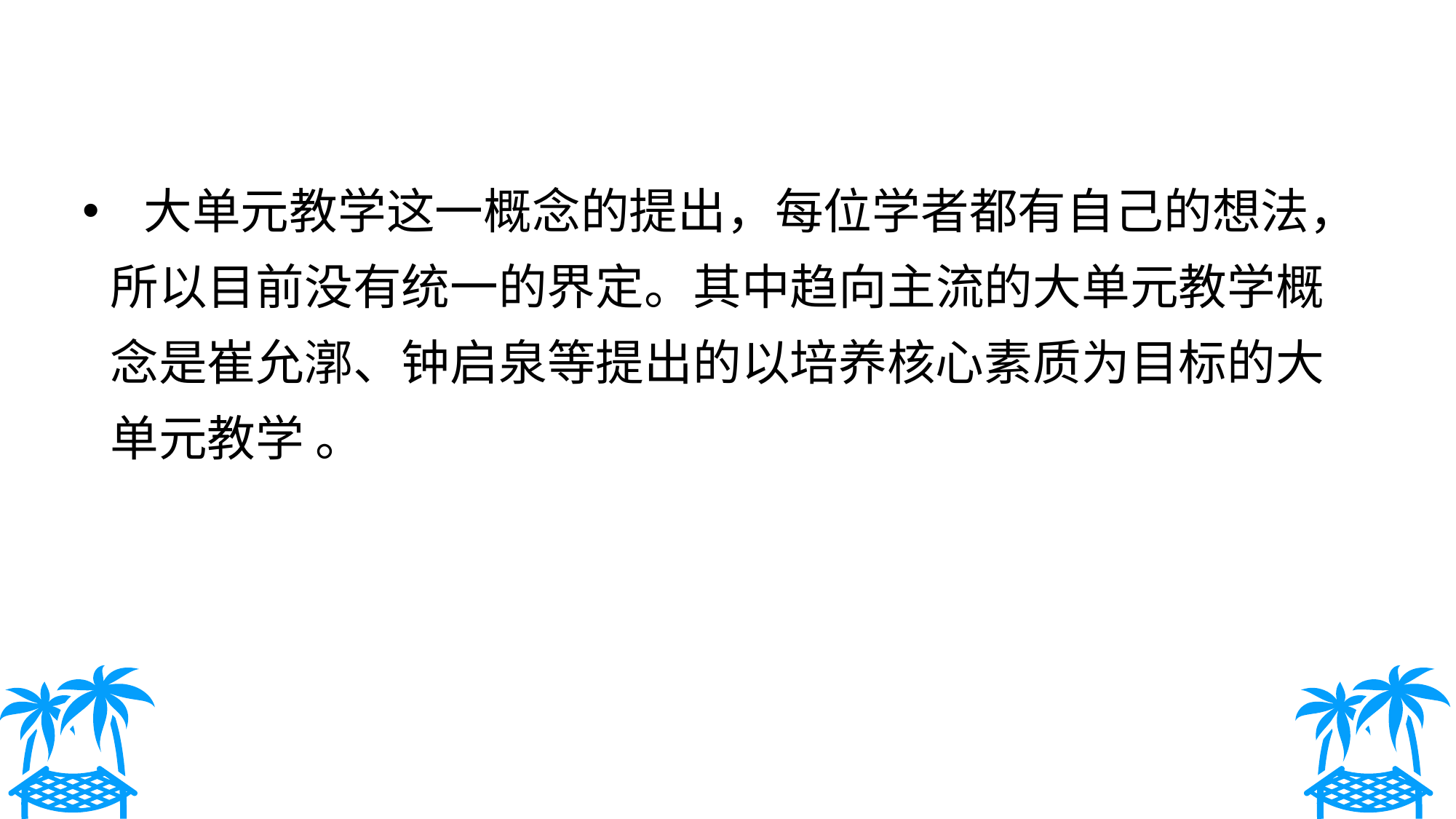

大单元教学这一概念的提出，每位学者都有自己的想法，所以目前没有统一的界定。其中趋向主流的大单元教学概念是崔允漷、钟启泉等提出的以培养核心素质为目标的大单元教学 。